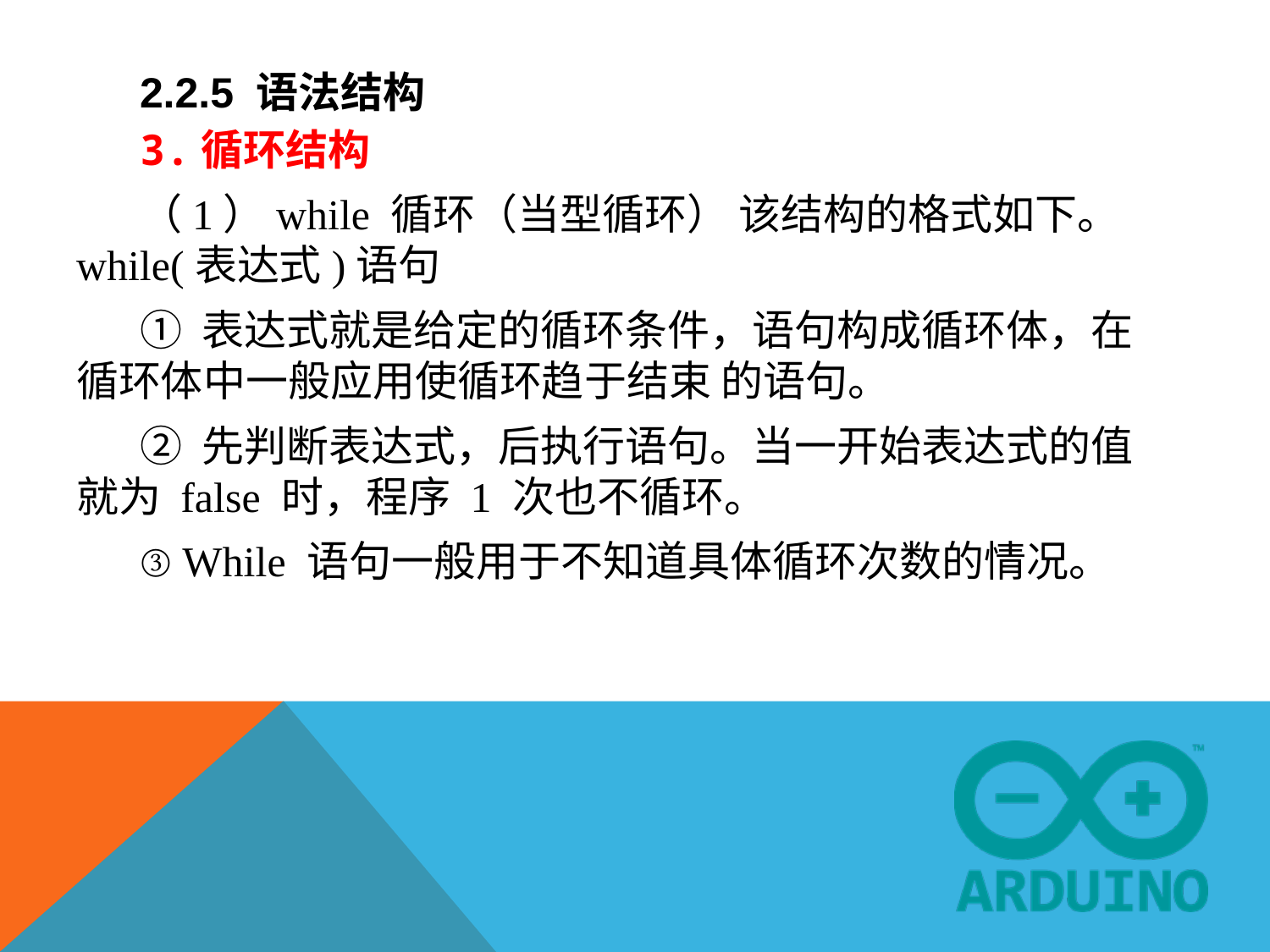

# 2.2.5 语法结构
3.循环结构
（1）while 循环（当型循环） 该结构的格式如下。  while(表达式)语句
① 表达式就是给定的循环条件，语句构成循环体，在循环体中一般应用使循环趋于结束 的语句。
② 先判断表达式，后执行语句。当一开始表达式的值就为 false 时，程序 1 次也不循环。
③ While 语句一般用于不知道具体循环次数的情况。